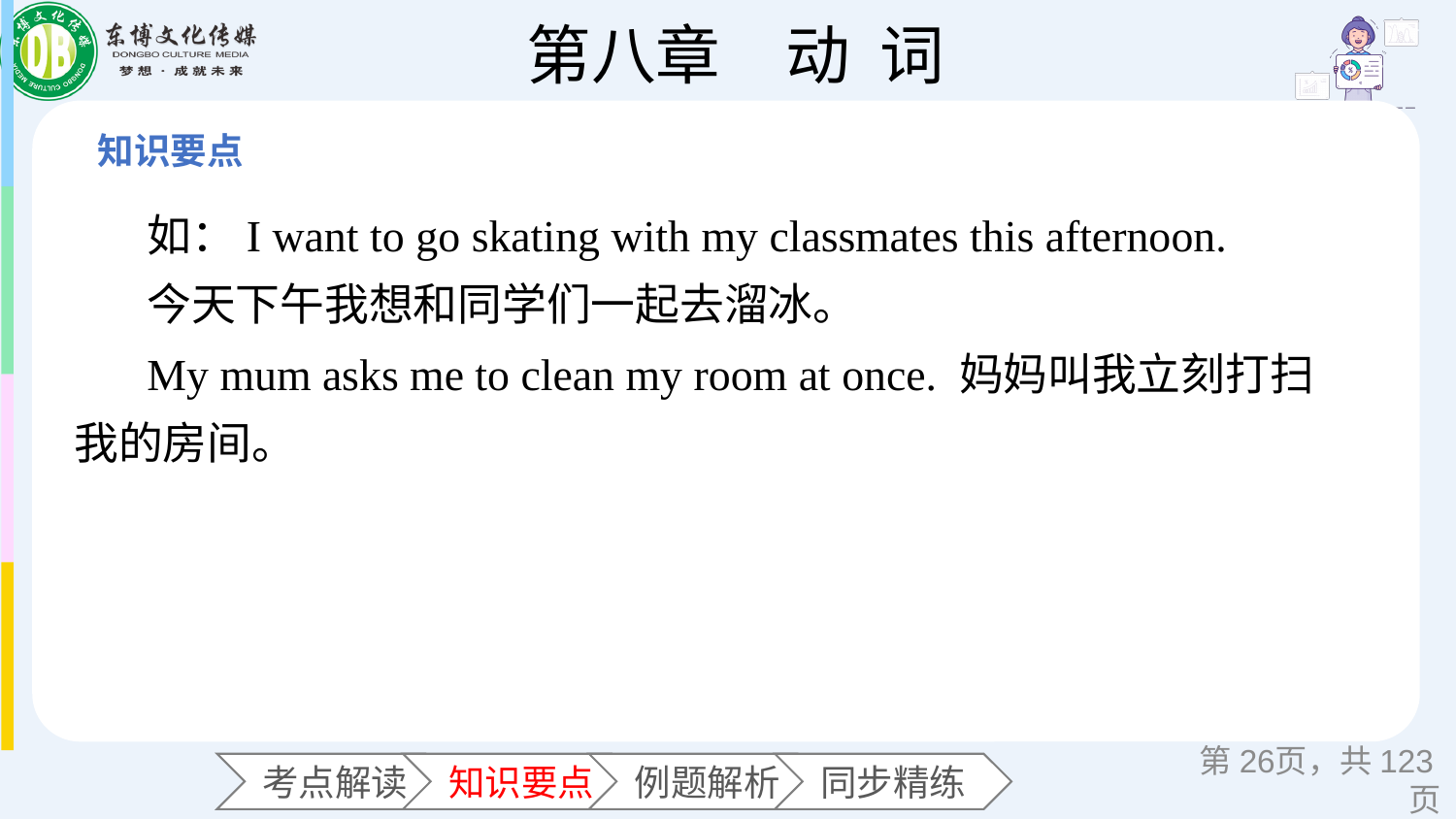

如：I want to go skating with my classmates this afternoon.
今天下午我想和同学们一起去溜冰。
My mum asks me to clean my room at once. 妈妈叫我立刻打扫我的房间。
第26页，共123页